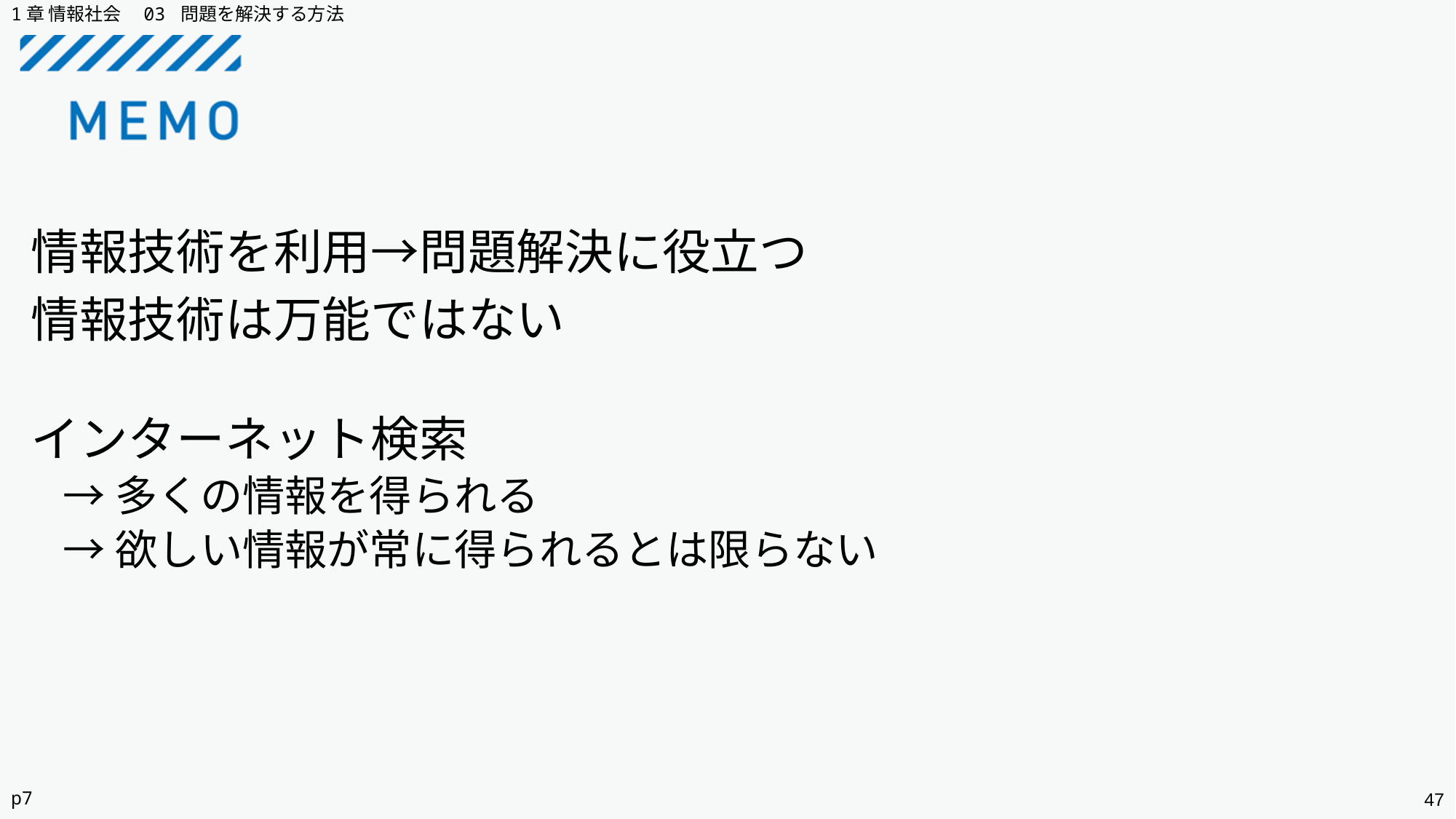

1章 情報社会　03 問題を解決する方法

情報技術を利用→問題解決に役立つ
情報技術は万能ではない
インターネット検索
→多くの情報を得られる
→欲しい情報が常に得られるとは限らない
p7
47